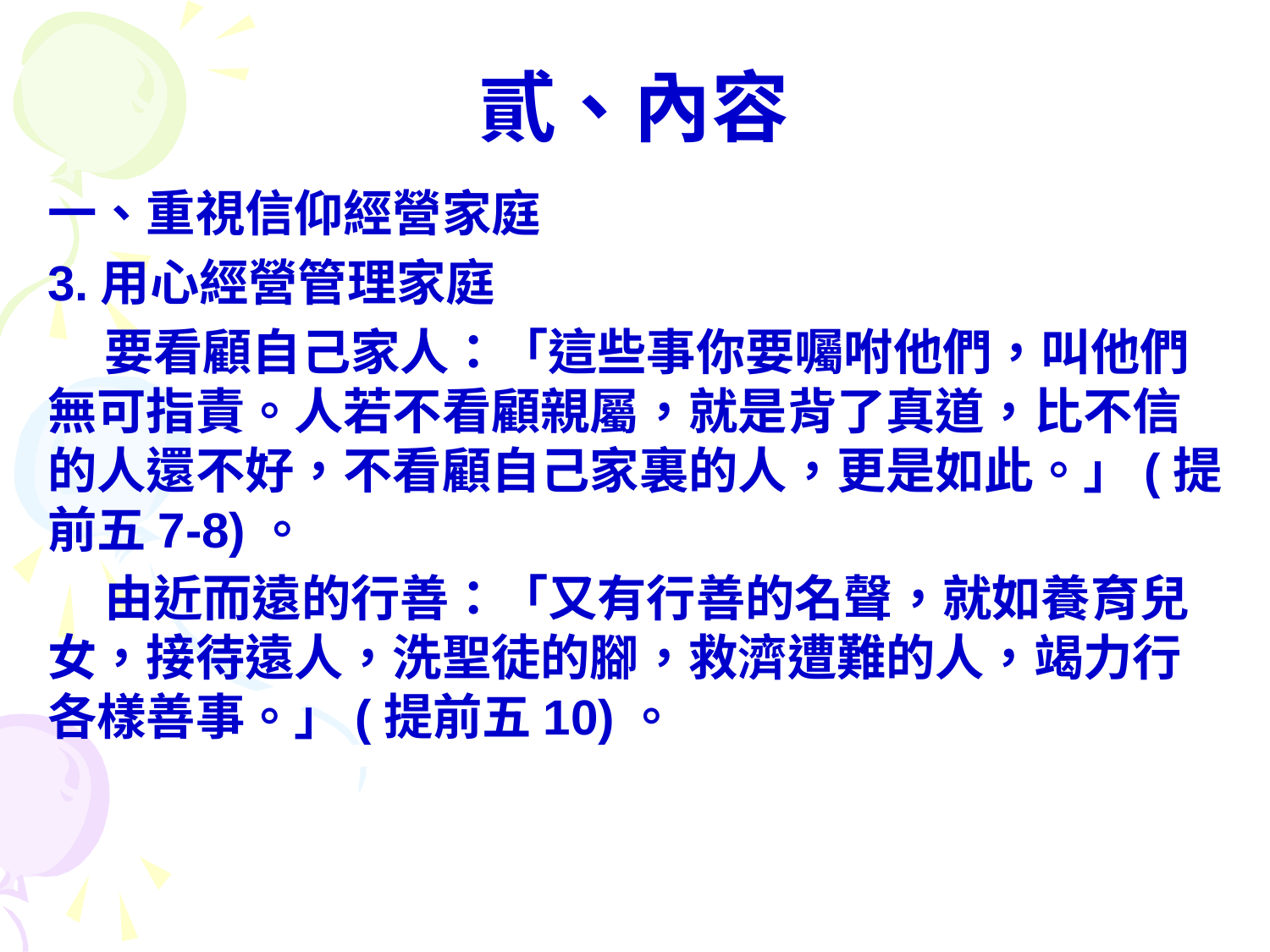

# 貳、內容
一、重視信仰經營家庭
3.用心經營管理家庭
    要看顧自己家人：「這些事你要囑咐他們，叫他們無可指責。人若不看顧親屬，就是背了真道，比不信的人還不好，不看顧自己家裏的人，更是如此。」(提前五7-8)。
    由近而遠的行善：「又有行善的名聲，就如養育兒女，接待遠人，洗聖徒的腳，救濟遭難的人，竭力行各樣善事。」(提前五10)。